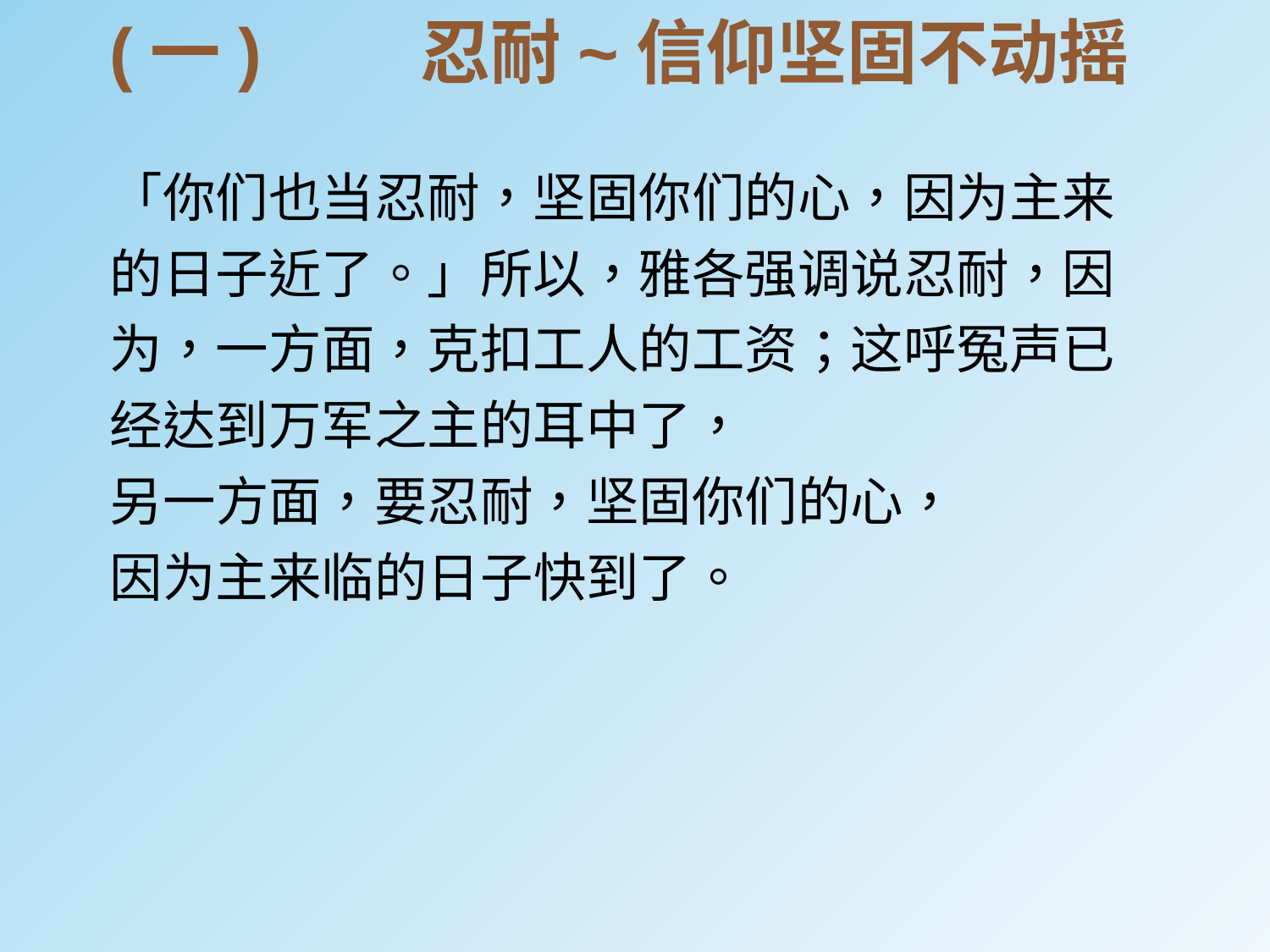

(一)	  忍耐~信仰坚固不动摇
「你们也当忍耐，坚固你们的心，因为主来的日子近了。」所以，雅各强调说忍耐，因为，一方面，克扣工人的工资；这呼冤声已经达到万军之主的耳中了，
另一方面，要忍耐，坚固你们的心，
因为主来临的日子快到了。